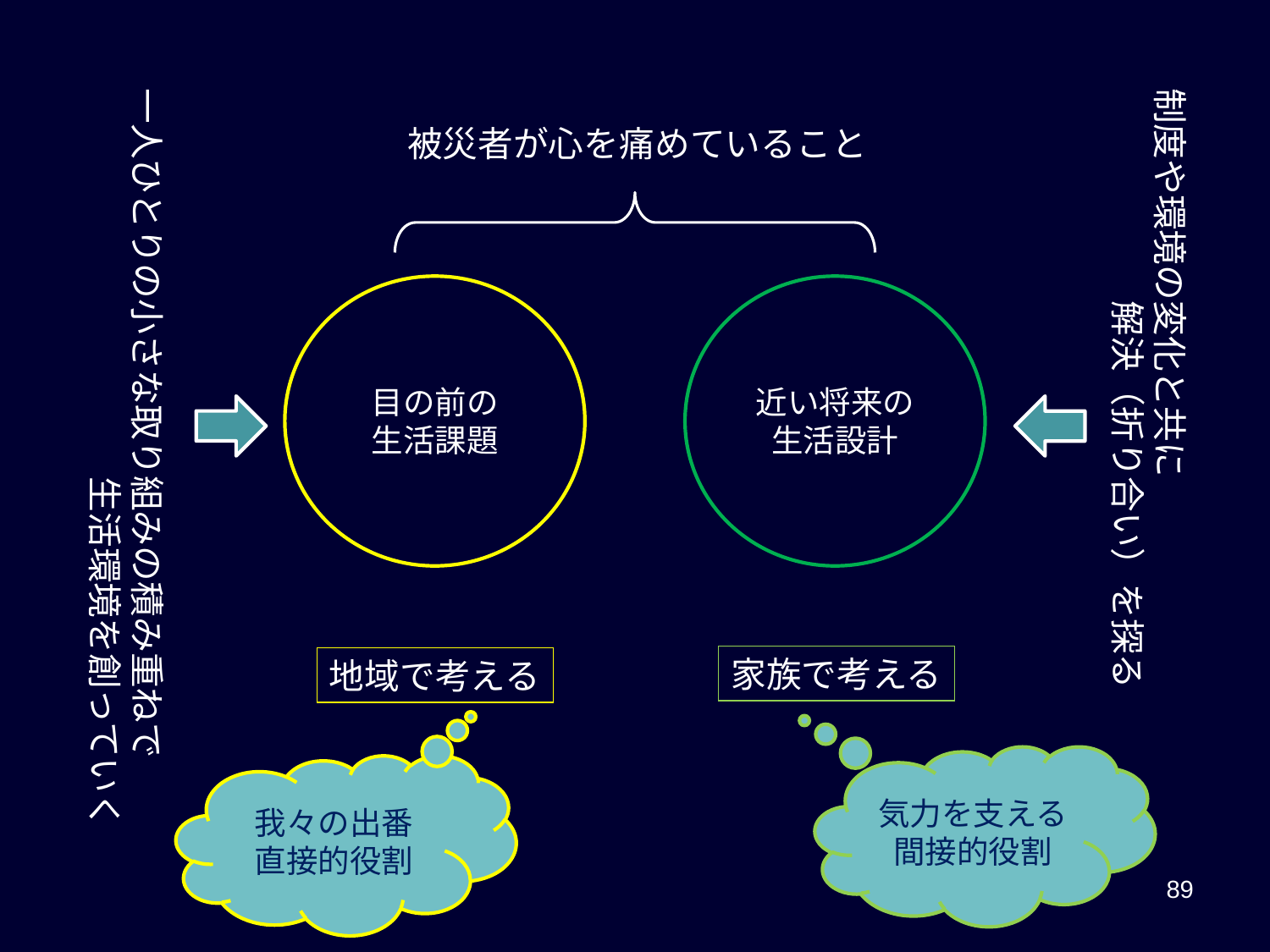

一人ひとりの小さな取り組みの積み重ねで
　　　　　　　　　　　生活環境を創っていく
制度や環境の変化と共に
　　　　　　解決（折り合い）を探る
被災者が心を痛めていること
目の前の
生活課題
近い将来の生活設計

家族で考える
地域で考える
気力を支える
間接的役割
我々の出番
直接的役割
89